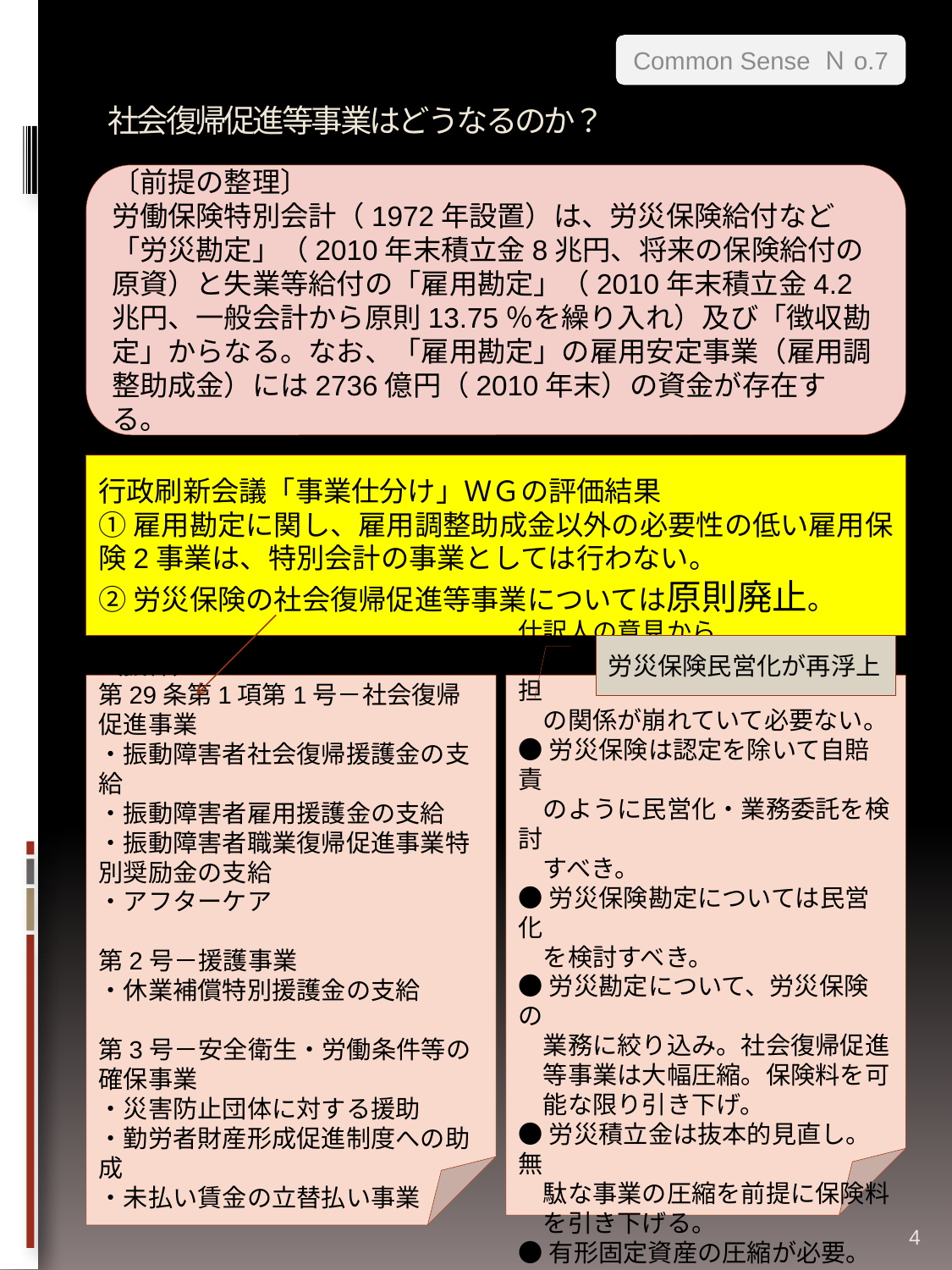

Common Sense Ｎo.7
# 社会復帰促進等事業はどうなるのか？

〔前提の整理〕
労働保険特別会計（1972年設置）は、労災保険給付など「労災勘定」（2010年末積立金8兆円、将来の保険給付の原資）と失業等給付の「雇用勘定」（2010年末積立金4.2兆円、一般会計から原則13.75％を繰り入れ）及び「徴収勘定」からなる。なお、「雇用勘定」の雇用安定事業（雇用調整助成金）には2736億円（2010年末）の資金が存在する。

行政刷新会議「事業仕分け」ＷＧの評価結果
①雇用勘定に関し、雇用調整助成金以外の必要性の低い雇用保険2事業は、特別会計の事業としては行わない。
②労災保険の社会復帰促進等事業については原則廃止。

労災保険民営化が再浮上

〔抜粋〕
第29条第1項第1号－社会復帰促進事業
・振動障害者社会復帰援護金の支給
・振動障害者雇用援護金の支給
・振動障害者職業復帰促進事業特別奨励金の支給
・アフターケア

第2号－援護事業
・休業補償特別援護金の支給

第3号－安全衛生・労働条件等の確保事業
・災害防止団体に対する援助
・勤労者財産形成促進制度への助成
・未払い賃金の立替払い事業

仕訳人の意見から
●社会復帰促進事業は受益と負担
　の関係が崩れていて必要ない。
●労災保険は認定を除いて自賠責
　のように民営化・業務委託を検討
　すべき。
●労災保険勘定については民営化
　を検討すべき。
●労災勘定について、労災保険の
　業務に絞り込み。社会復帰促進
　等事業は大幅圧縮。保険料を可
　能な限り引き下げ。
●労災積立金は抜本的見直し。無
　駄な事業の圧縮を前提に保険料
　を引き下げる。
●有形固定資産の圧縮が必要。
4